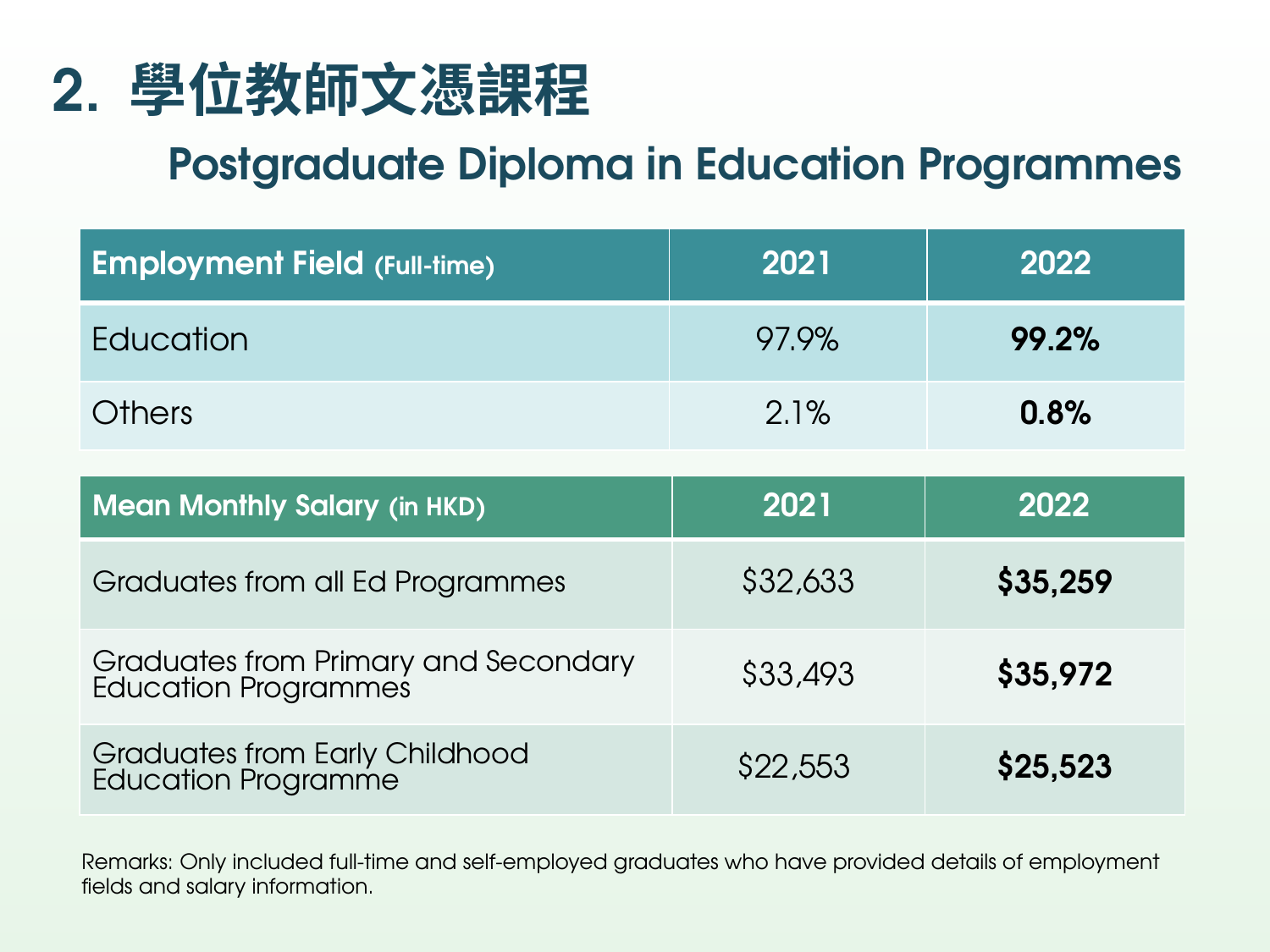

# 2. 學位教師文憑課程 Postgraduate Diploma in Education Programmes
| Employment Field (Full-time) | 2021 | 2022 |
| --- | --- | --- |
| Education | 97.9% | 99.2% |
| Others | 2.1% | 0.8% |
| Mean Monthly Salary (in HKD) | 2021 | 2022 |
| --- | --- | --- |
| Graduates from all Ed Programmes | $32,633 | $35,259 |
| Graduates from Primary and Secondary Education Programmes | $33,493 | $35,972 |
| Graduates from Early Childhood Education Programme | $22,553 | $25,523 |
Remarks: Only included full-time and self-employed graduates who have provided details of employment fields and salary information.